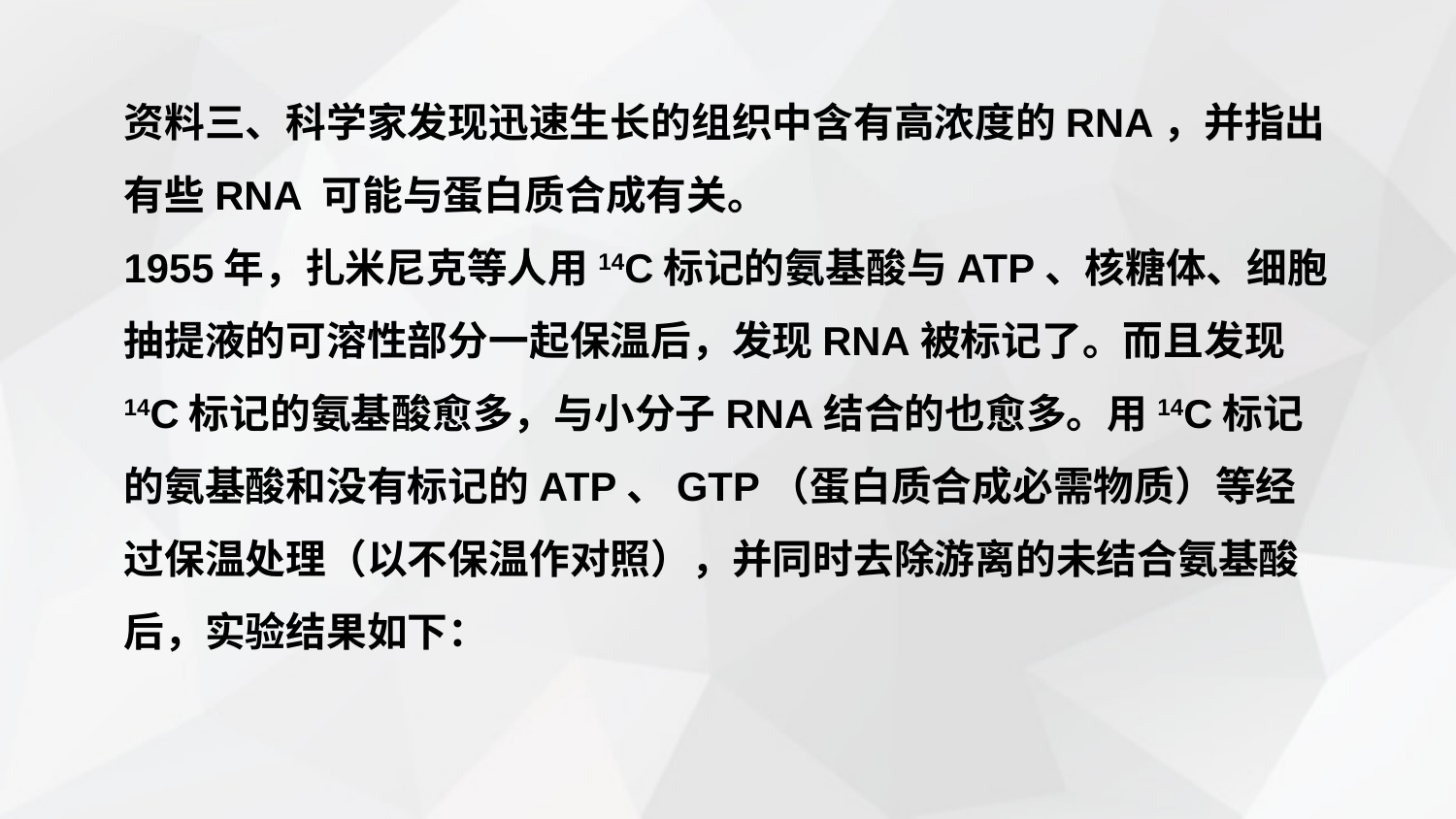

资料三、科学家发现迅速生长的组织中含有高浓度的RNA，并指出 有些RNA 可能与蛋白质合成有关。
1955年，扎米尼克等人用14C标记的氨基酸与ATP、核糖体、细胞抽提液的可溶性部分一起保温后，发现RNA被标记了。而且发现14C标记的氨基酸愈多，与小分子RNA结合的也愈多。用14C标记的氨基酸和没有标记的ATP、GTP（蛋白质合成必需物质）等经过保温处理（以不保温作对照），并同时去除游离的未结合氨基酸后，实验结果如下：